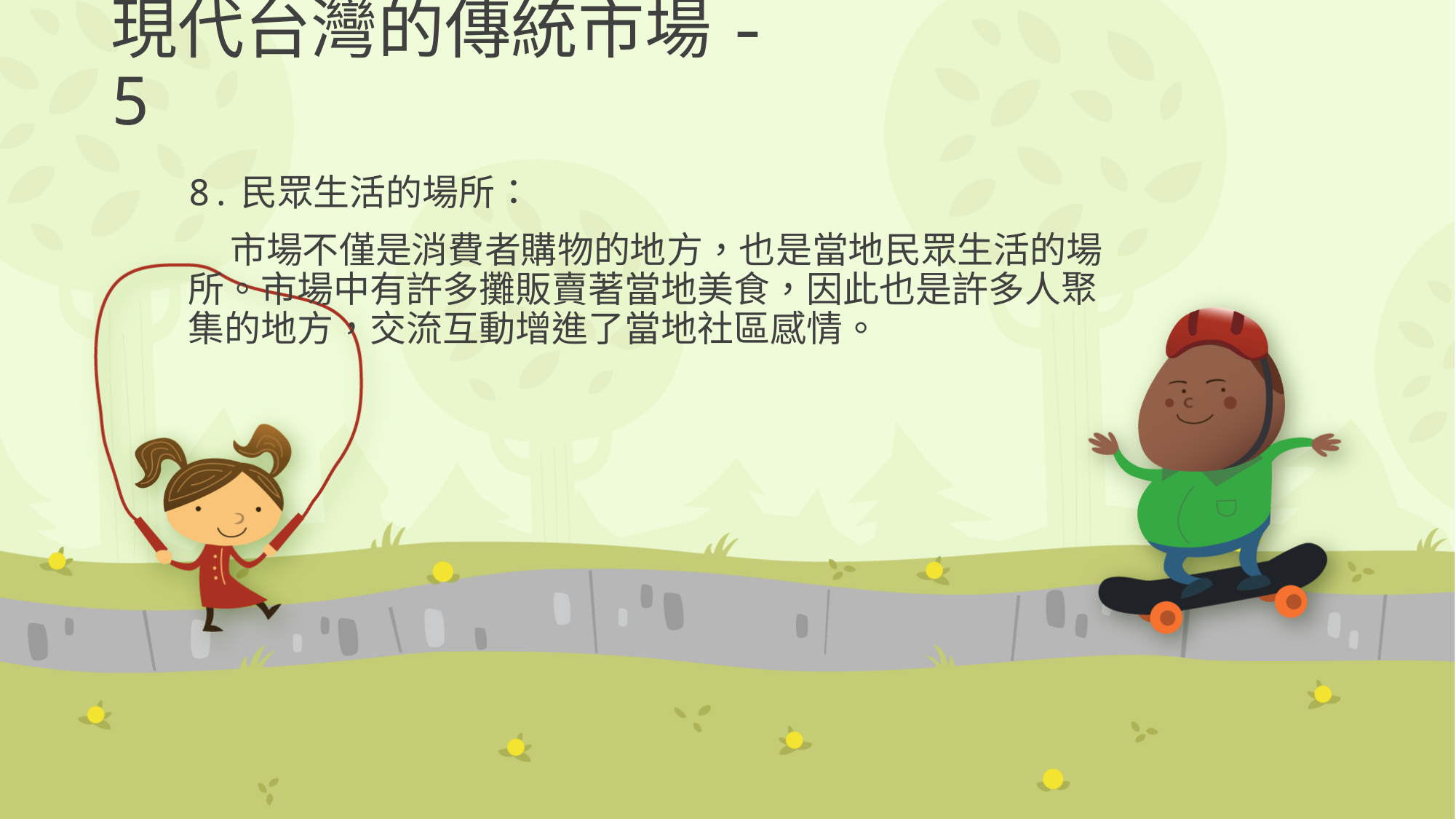

# 現代台灣的傳統市場-5
8.民眾生活的場所：
    市場不僅是消費者購物的地方，也是當地民眾生活的場所。市場中有許多攤販賣著當地美食，因此也是許多人聚集的地方，交流互動增進了當地社區感情。